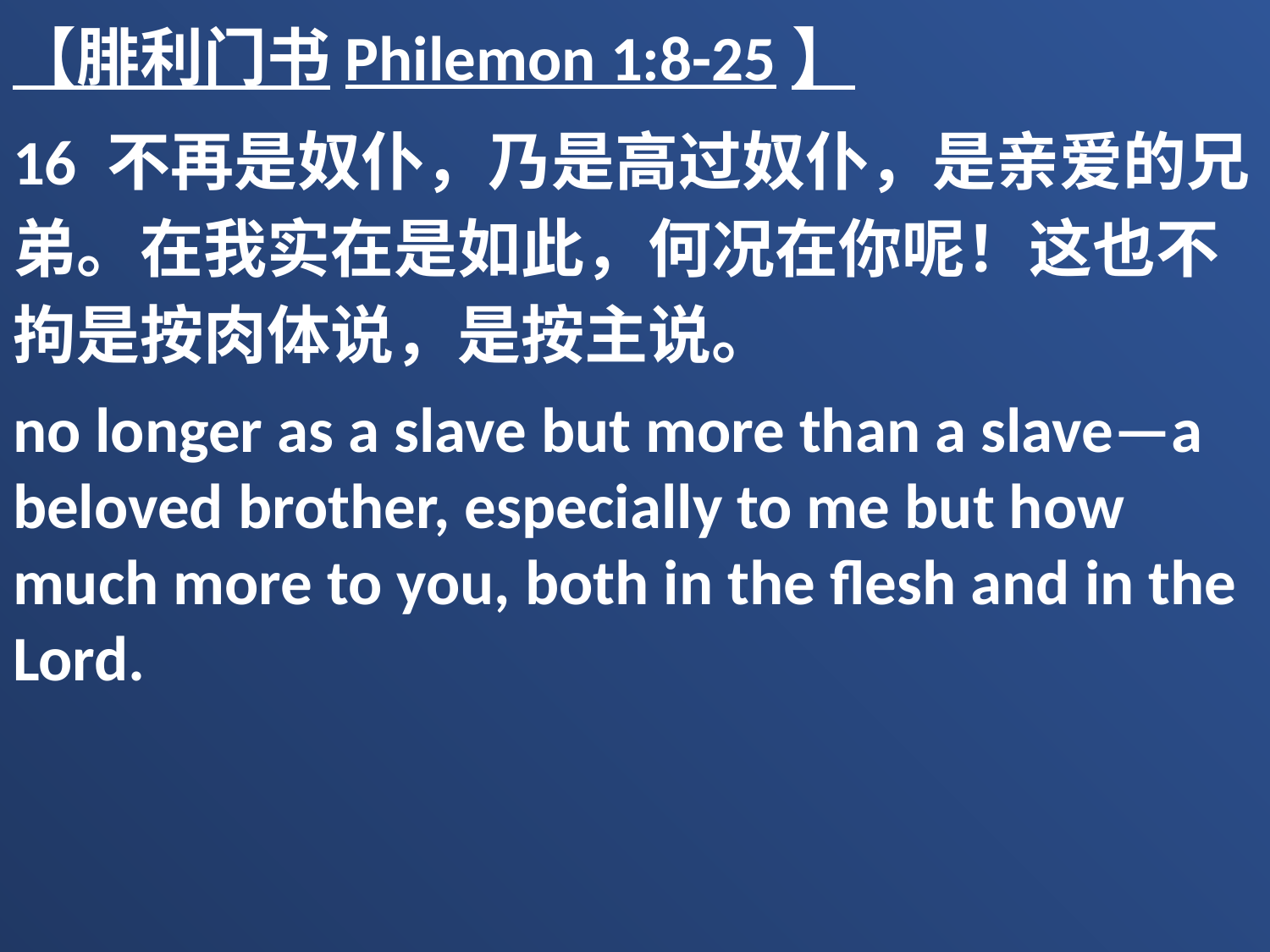

【腓利门书Philemon 1:8-25】
16 不再是奴仆，乃是高过奴仆，是亲爱的兄弟。在我实在是如此，何况在你呢！这也不拘是按肉体说，是按主说。
no longer as a slave but more than a slave—a beloved brother, especially to me but how much more to you, both in the flesh and in the Lord.